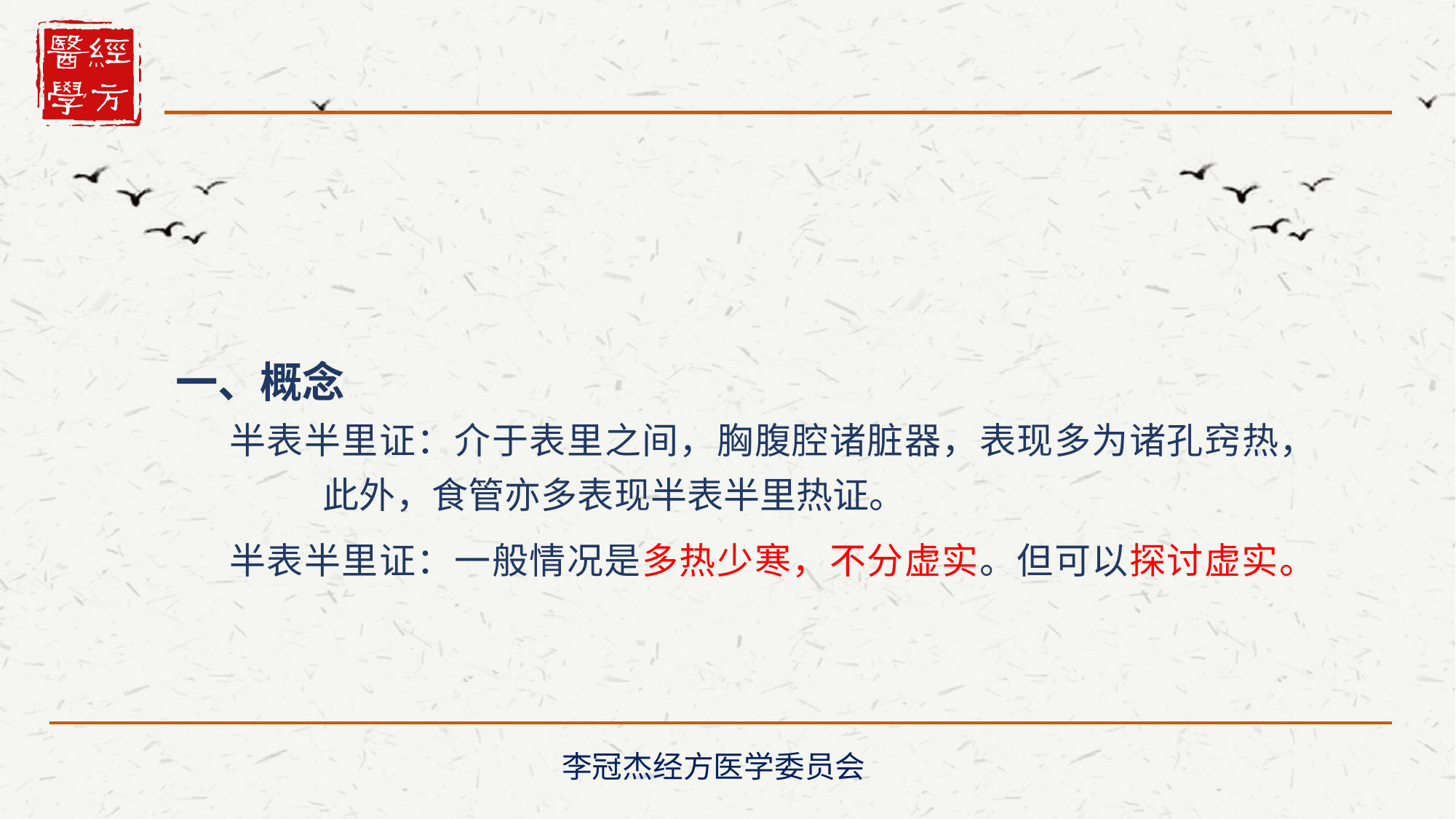

一、概念
   半表半里证：介于表里之间，胸腹腔诸脏器，表现多为诸孔窍热，
               此外，食管亦多表现半表半里热证。
   半表半里证：一般情况是多热少寒，不分虚实。但可以探讨虚实。

28